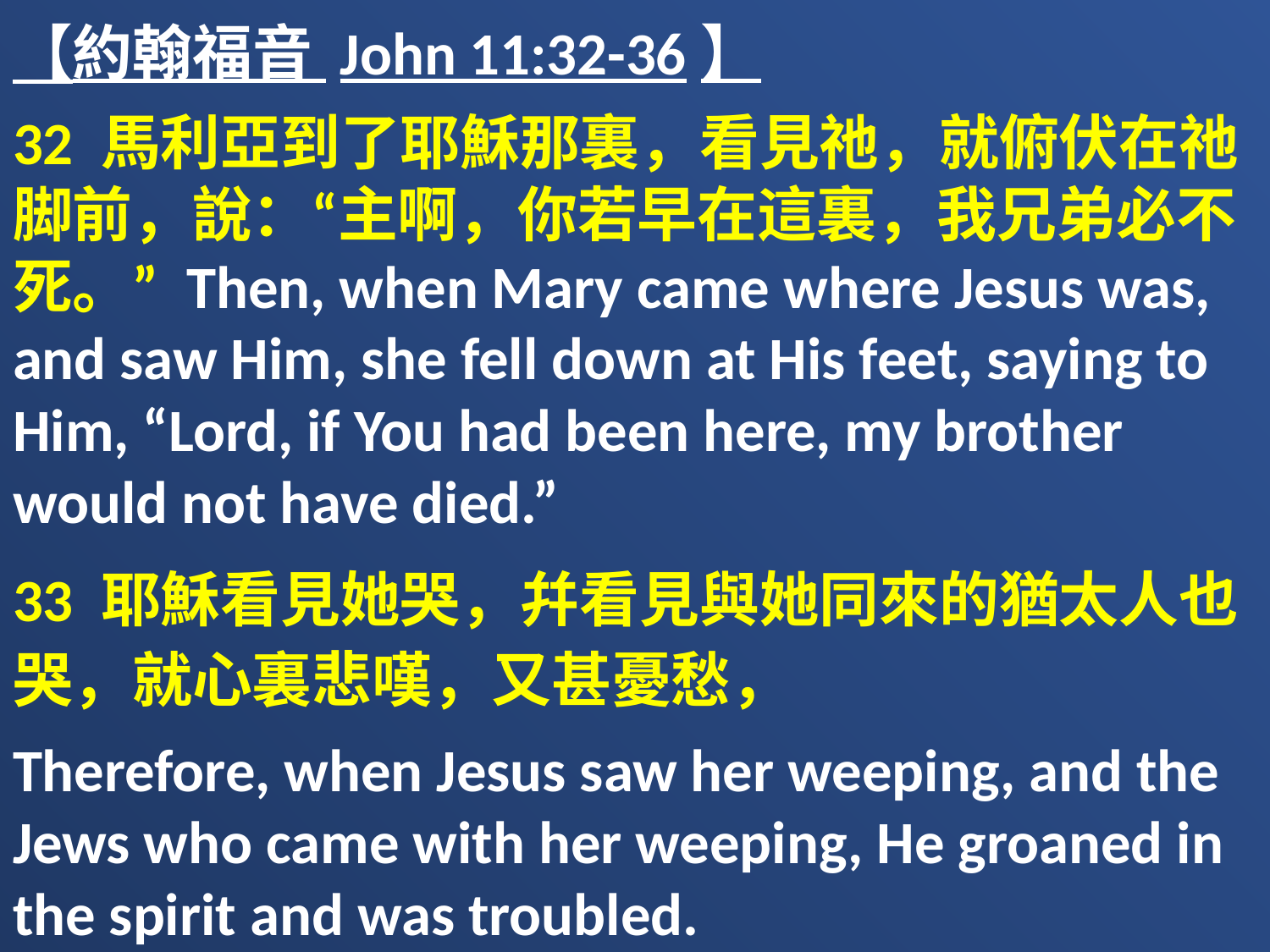

【約翰福音 John 11:32-36】
32 馬利亞到了耶穌那裏，看見祂，就俯伏在祂脚前，說：“主啊，你若早在這裏，我兄弟必不死。” Then, when Mary came where Jesus was, and saw Him, she fell down at His feet, saying to Him, “Lord, if You had been here, my brother would not have died.”
33 耶穌看見她哭，幷看見與她同來的猶太人也哭，就心裏悲嘆，又甚憂愁，
Therefore, when Jesus saw her weeping, and the Jews who came with her weeping, He groaned in the spirit and was troubled.